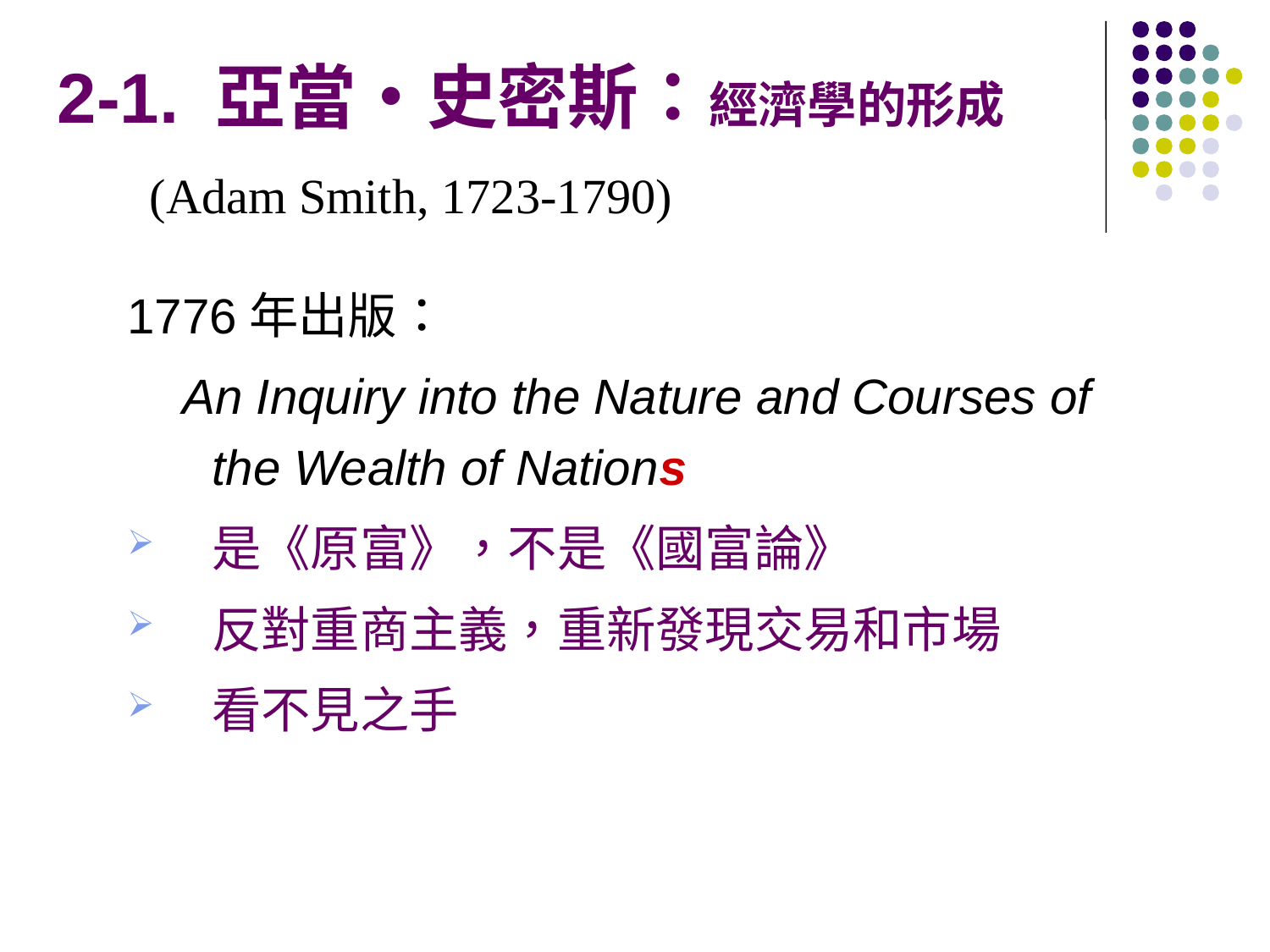

2-1. 亞當‧史密斯：經濟學的形成
 (Adam Smith, 1723-1790)
1776年出版：
    An Inquiry into the Nature and Courses of the Wealth of Nations
是《原富》，不是《國富論》
反對重商主義，重新發現交易和市場
看不見之手